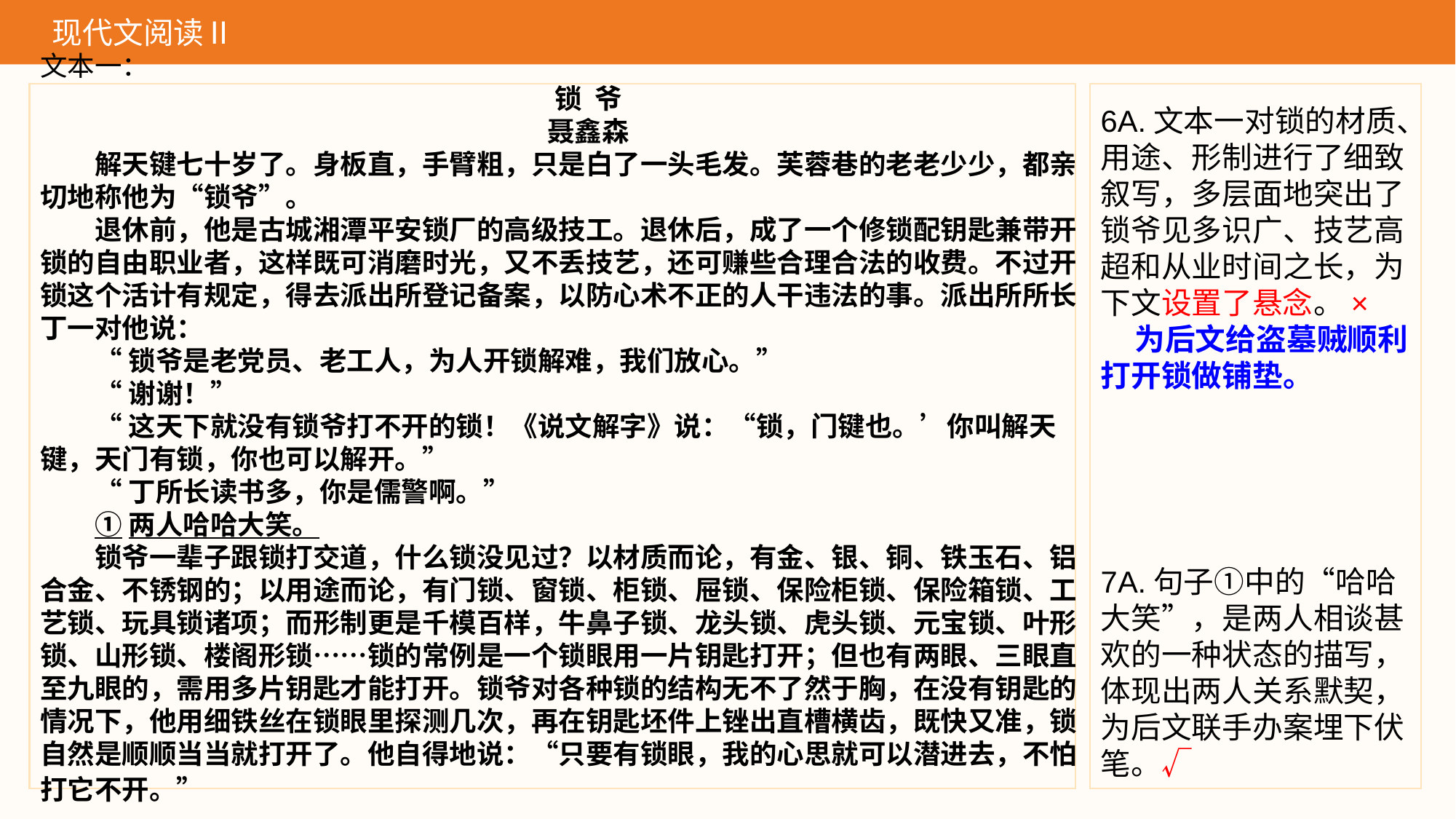

现代文阅读Ⅱ
文本一：
锁  爷
聂鑫森
解天键七十岁了。身板直，手臂粗，只是白了一头毛发。芙蓉巷的老老少少，都亲切地称他为“锁爷”。
退休前，他是古城湘潭平安锁厂的高级技工。退休后，成了一个修锁配钥匙兼带开锁的自由职业者，这样既可消磨时光，又不丢技艺，还可赚些合理合法的收费。不过开锁这个活计有规定，得去派出所登记备案，以防心术不正的人干违法的事。派出所所长丁一对他说：
“锁爷是老党员、老工人，为人开锁解难，我们放心。”
“谢谢！”
“这天下就没有锁爷打不开的锁！《说文解字》说：“锁，门键也。’你叫解天键，天门有锁，你也可以解开。”
“丁所长读书多，你是儒警啊。”
①两人哈哈大笑。
锁爷一辈子跟锁打交道，什么锁没见过？以材质而论，有金、银、铜、铁玉石、铝合金、不锈钢的；以用途而论，有门锁、窗锁、柜锁、屉锁、保险柜锁、保险箱锁、工艺锁、玩具锁诸项；而形制更是千模百样，牛鼻子锁、龙头锁、虎头锁、元宝锁、叶形锁、山形锁、楼阁形锁……锁的常例是一个锁眼用一片钥匙打开；但也有两眼、三眼直至九眼的，需用多片钥匙才能打开。锁爷对各种锁的结构无不了然于胸，在没有钥匙的情况下，他用细铁丝在锁眼里探测几次，再在钥匙坯件上锉出直槽横齿，既快又准，锁自然是顺顺当当就打开了。他自得地说：“只要有锁眼，我的心思就可以潜进去，不怕打它不开。”

6A.文本一对锁的材质、用途、形制进行了细致叙写，多层面地突出了锁爷见多识广、技艺高超和从业时间之长，为下文设置了悬念。×
    为后文给盗墓贼顺利打开锁做铺垫。

7A.句子①中的“哈哈大笑”，是两人相谈甚欢的一种状态的描写，体现出两人关系默契，为后文联手办案埋下伏笔。√